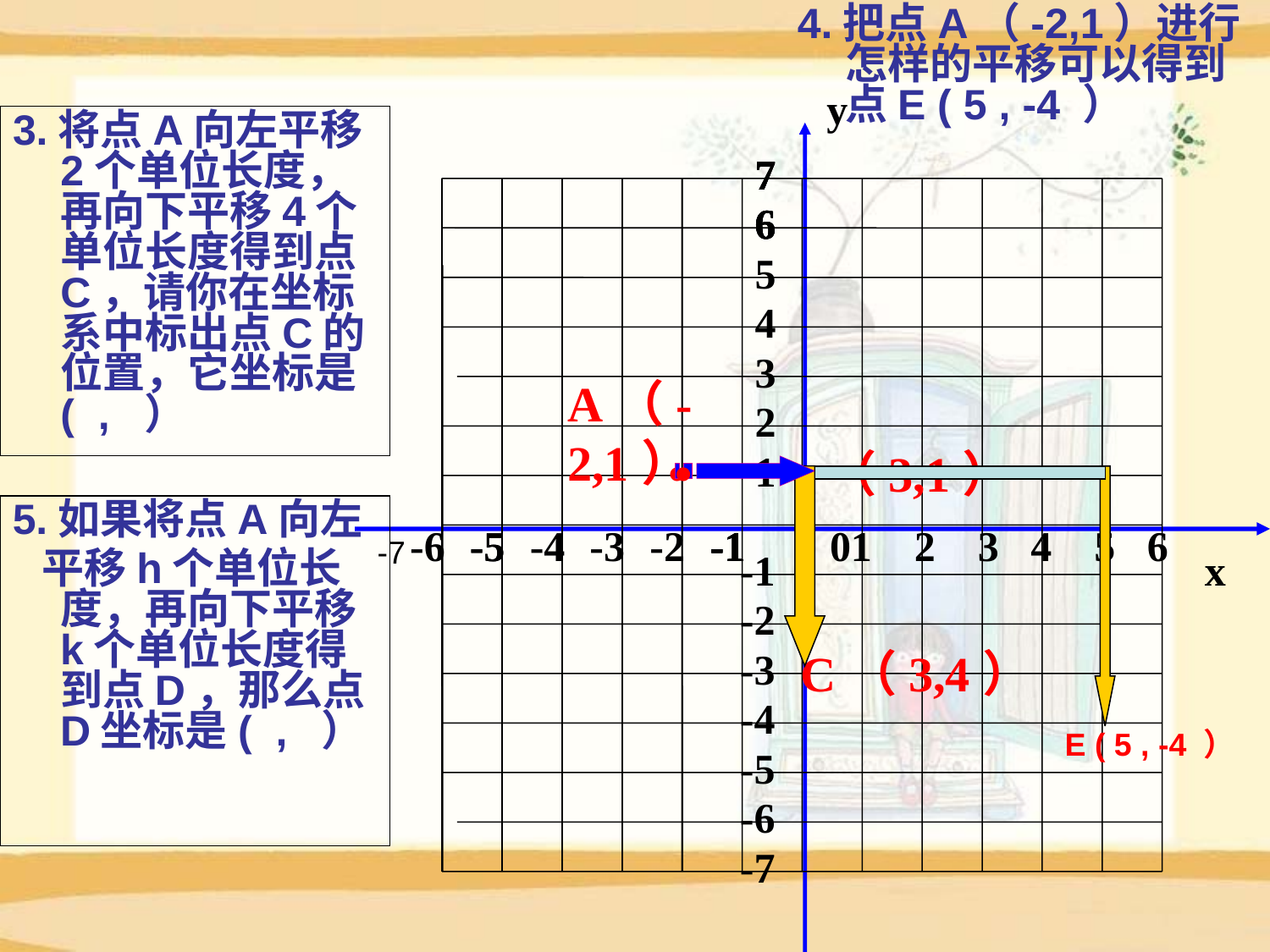

4.把点A（-2,1）进行怎样的平移可以得到点E ( 5 , -4 ）
y

7
7
7
7
7

6
6
6
6
6

5

4

3

2

1

-6
-5
-5
-4
-3
-2
-1
-1
-1
-1
-1
  1    2    3   4    5   6

0

-1
x

-2

-3

-4

-5

-6

-7

3.将点A向左平移2个单位长度，再向下平移4个单位长度得到点C，请你在坐标系中标出点C的位置，它坐标是(  ,  ）
A（-2,1）
（3,1）

●
●
●

5.如果将点A向左
  平移h个单位长度，再向下平移k个单位长度得到点D，那么点D坐标是(  ,  ）
-7
C（3,4）

E ( 5 , -4 ）